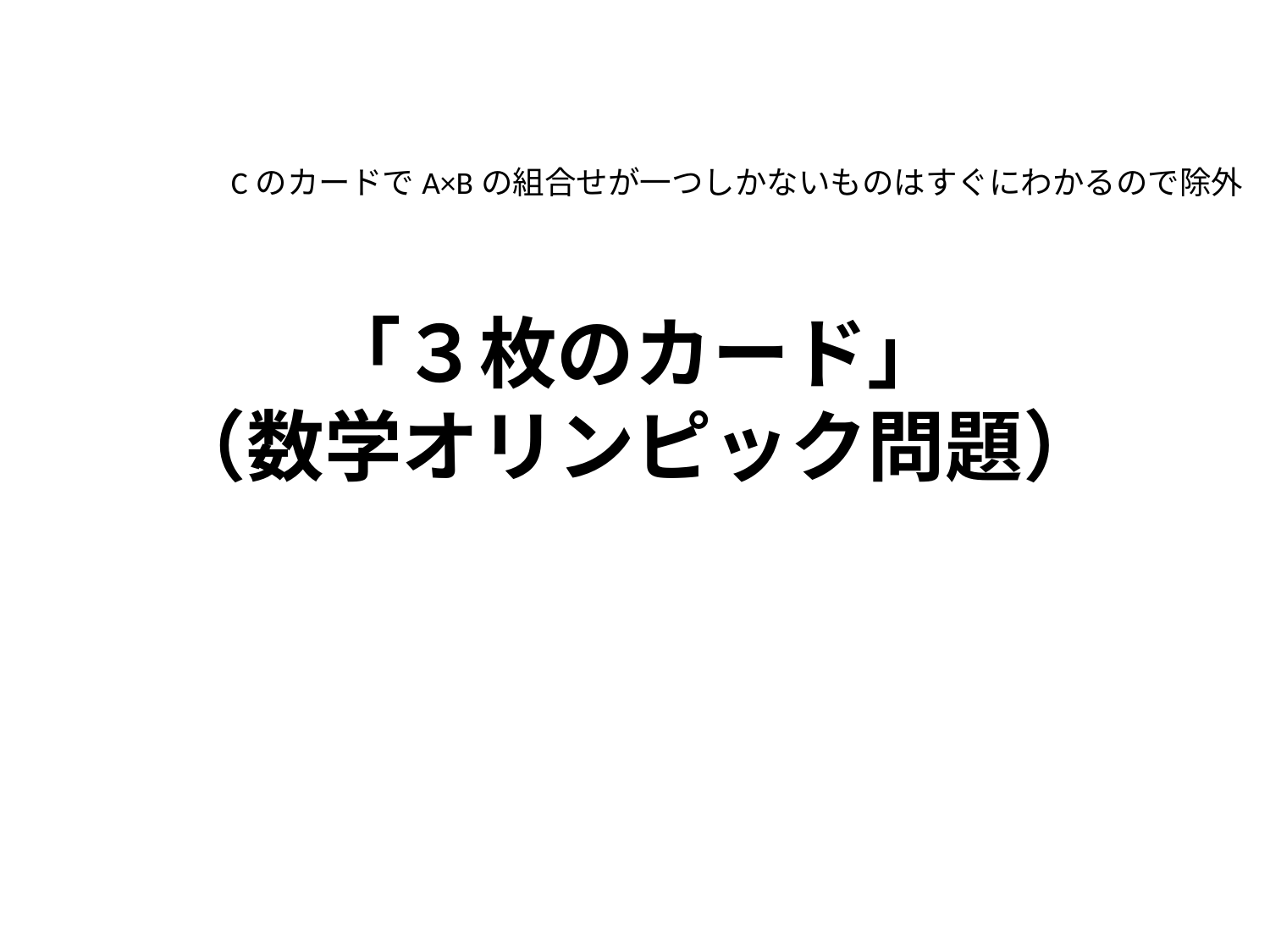

CのカードでA×Bの組合せが一つしかないものはすぐにわかるので除外
# 「３枚のカード」 （数学オリンピック問題）